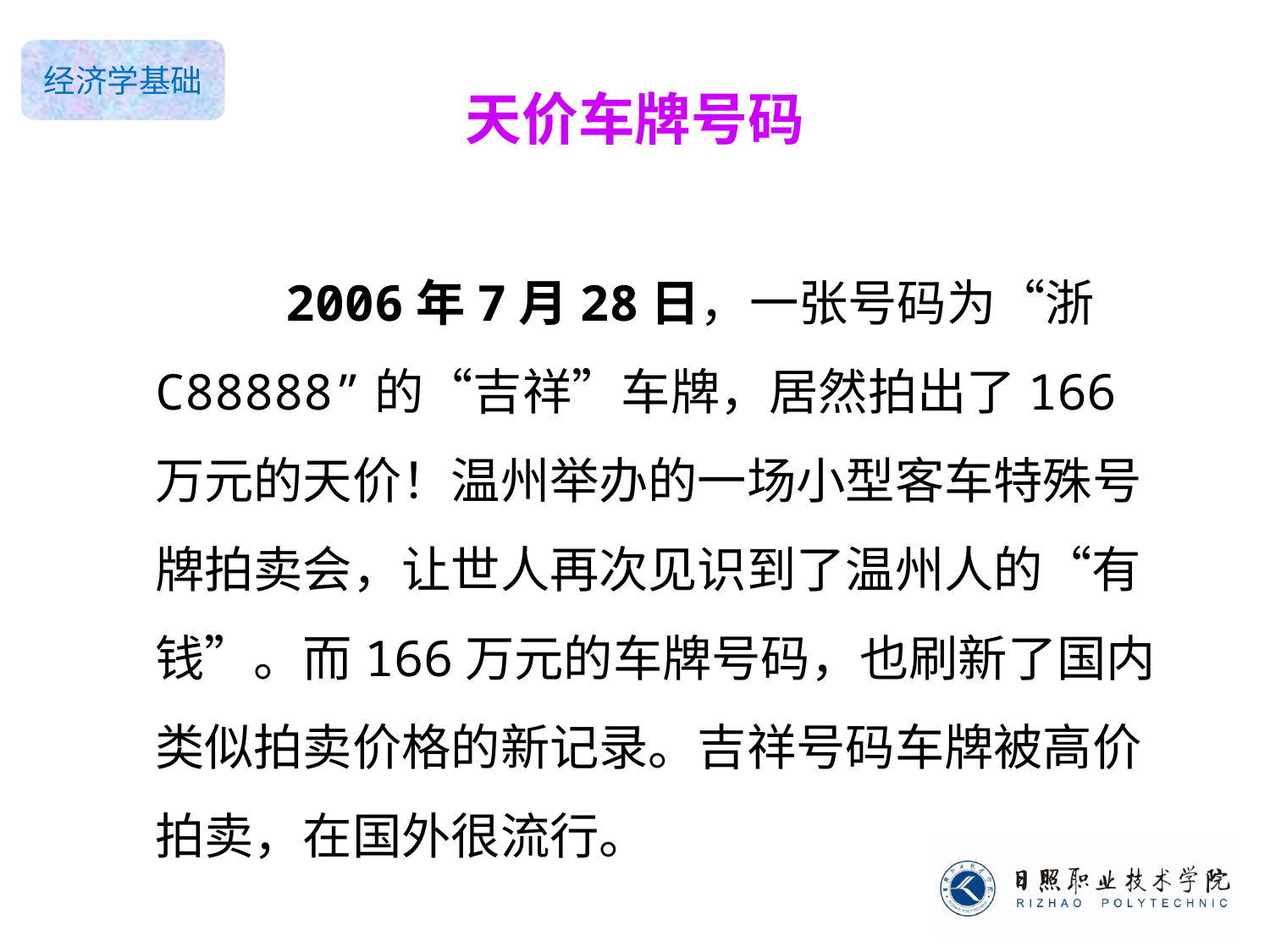

# 天价车牌号码
      2006年7月28日，一张号码为“浙C88888”的“吉祥”车牌，居然拍出了166万元的天价！温州举办的一场小型客车特殊号牌拍卖会，让世人再次见识到了温州人的“有钱”。而166万元的车牌号码，也刷新了国内类似拍卖价格的新记录。吉祥号码车牌被高价拍卖，在国外很流行。